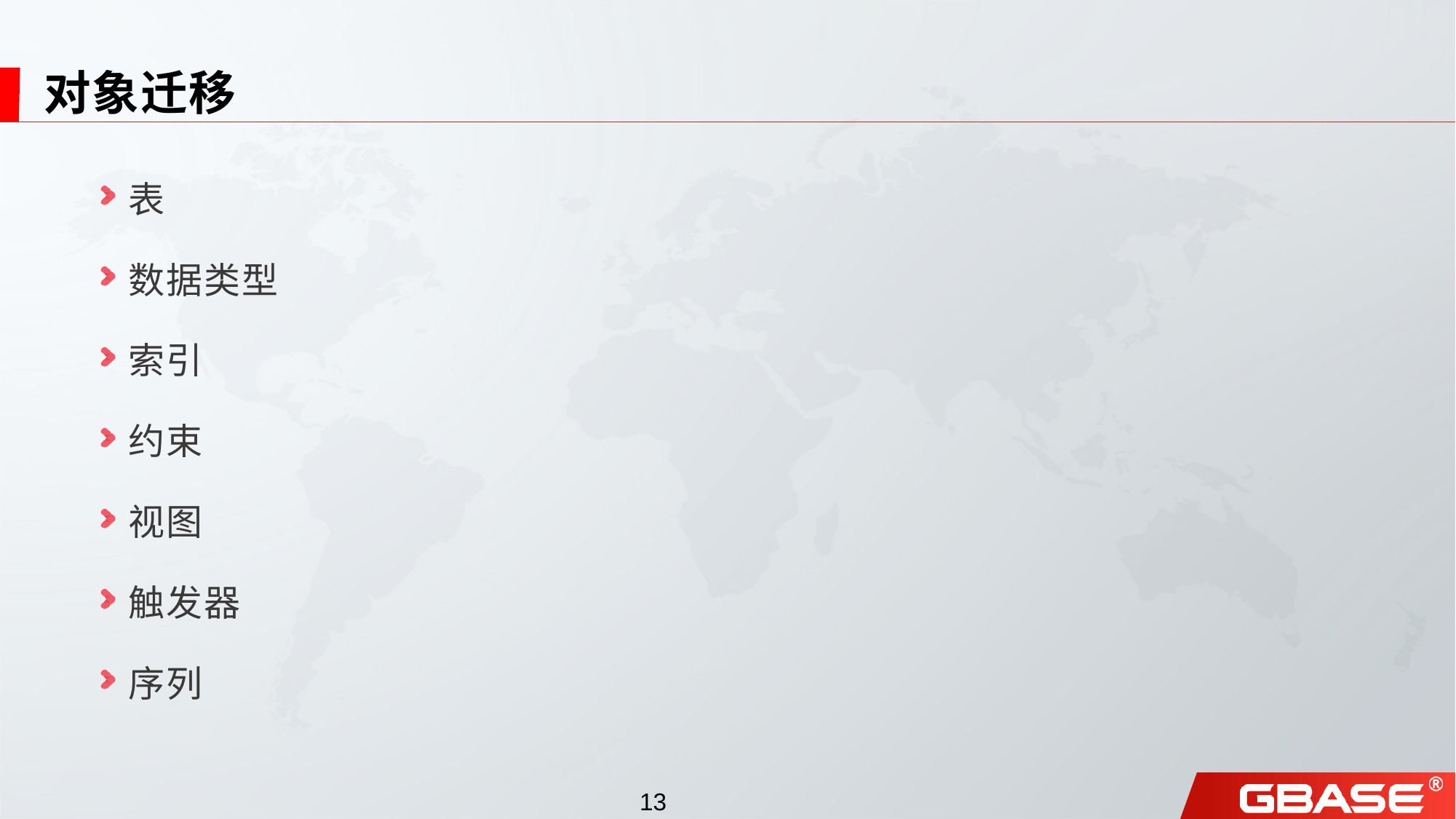

# 对象迁移
表
数据类型
索引
约束
视图
触发器
序列